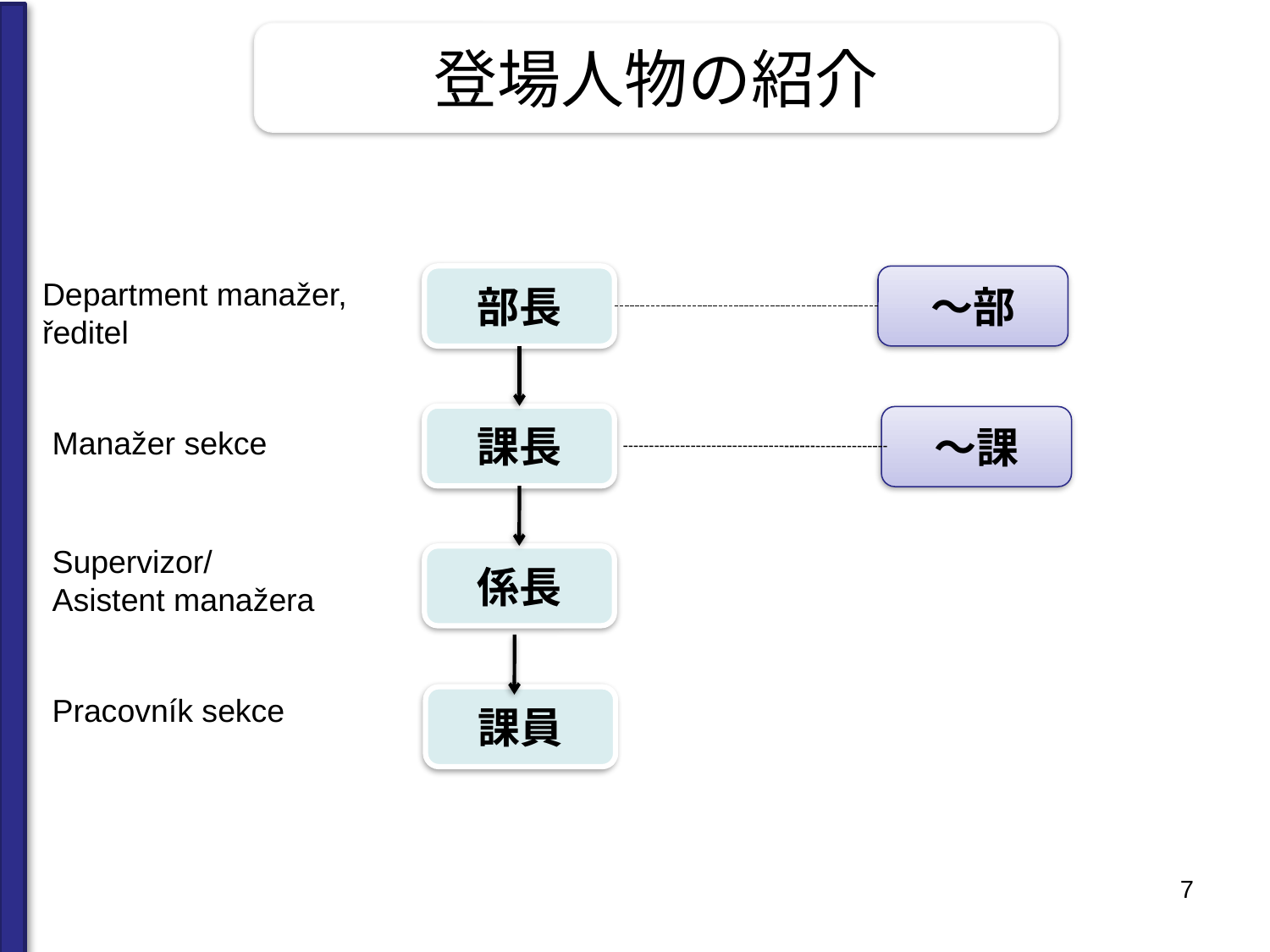

登場人物の紹介
部長
～部
課長
～課
係長
課員
Department manažer,
ředitel
Manažer sekce
Supervizor/
Asistent manažera
Pracovník sekce
7